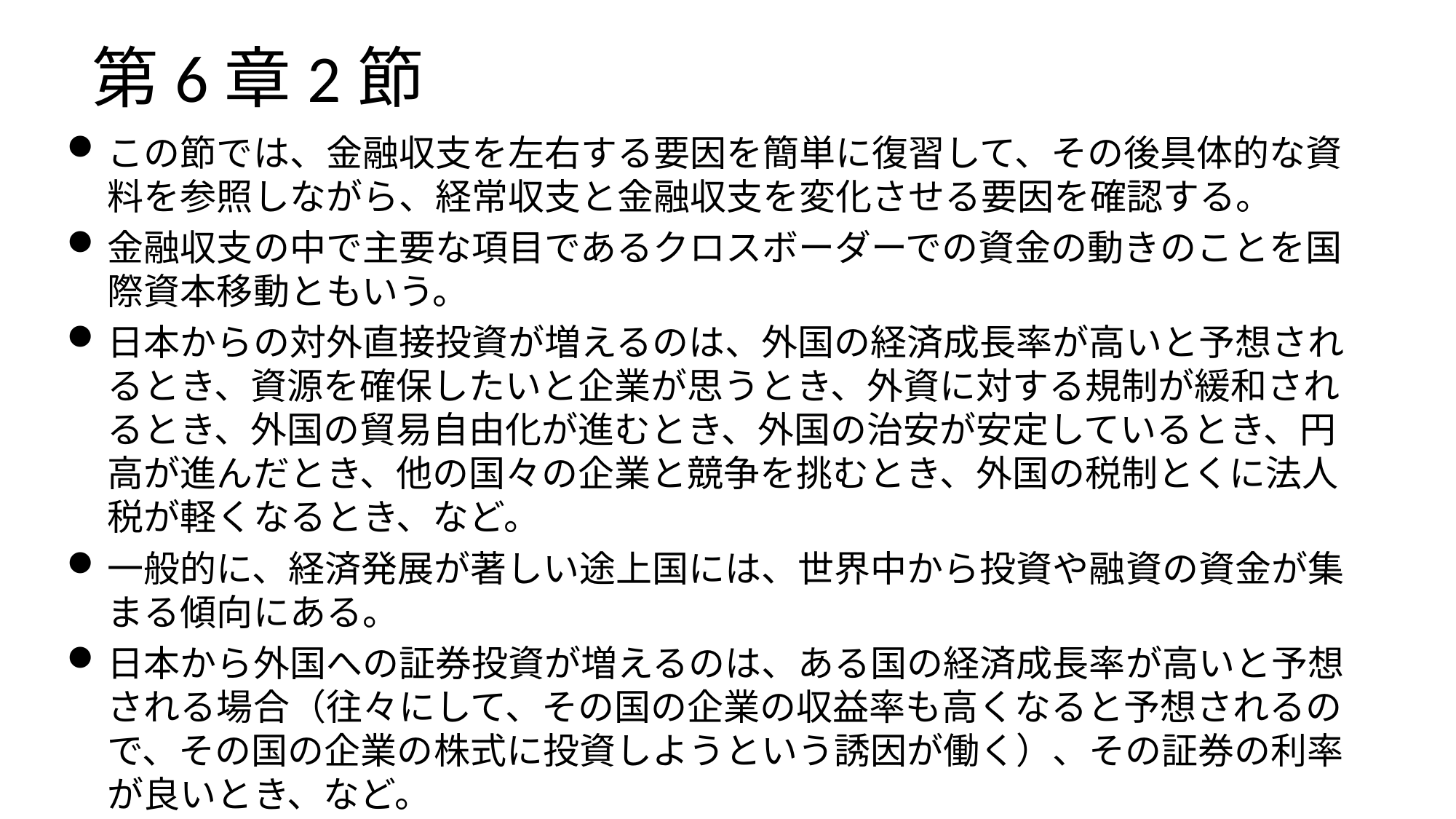

# 第6章2節
この節では、金融収支を左右する要因を簡単に復習して、その後具体的な資料を参照しながら、経常収支と金融収支を変化させる要因を確認する。
金融収支の中で主要な項目であるクロスボーダーでの資金の動きのことを国際資本移動ともいう。
日本からの対外直接投資が増えるのは、外国の経済成長率が高いと予想されるとき、資源を確保したいと企業が思うとき、外資に対する規制が緩和されるとき、外国の貿易自由化が進むとき、外国の治安が安定しているとき、円高が進んだとき、他の国々の企業と競争を挑むとき、外国の税制とくに法人税が軽くなるとき、など。
一般的に、経済発展が著しい途上国には、世界中から投資や融資の資金が集まる傾向にある。
日本から外国への証券投資が増えるのは、ある国の経済成長率が高いと予想される場合（往々にして、その国の企業の収益率も高くなると予想されるので、その国の企業の株式に投資しようという誘因が働く）、その証券の利率が良いとき、など。